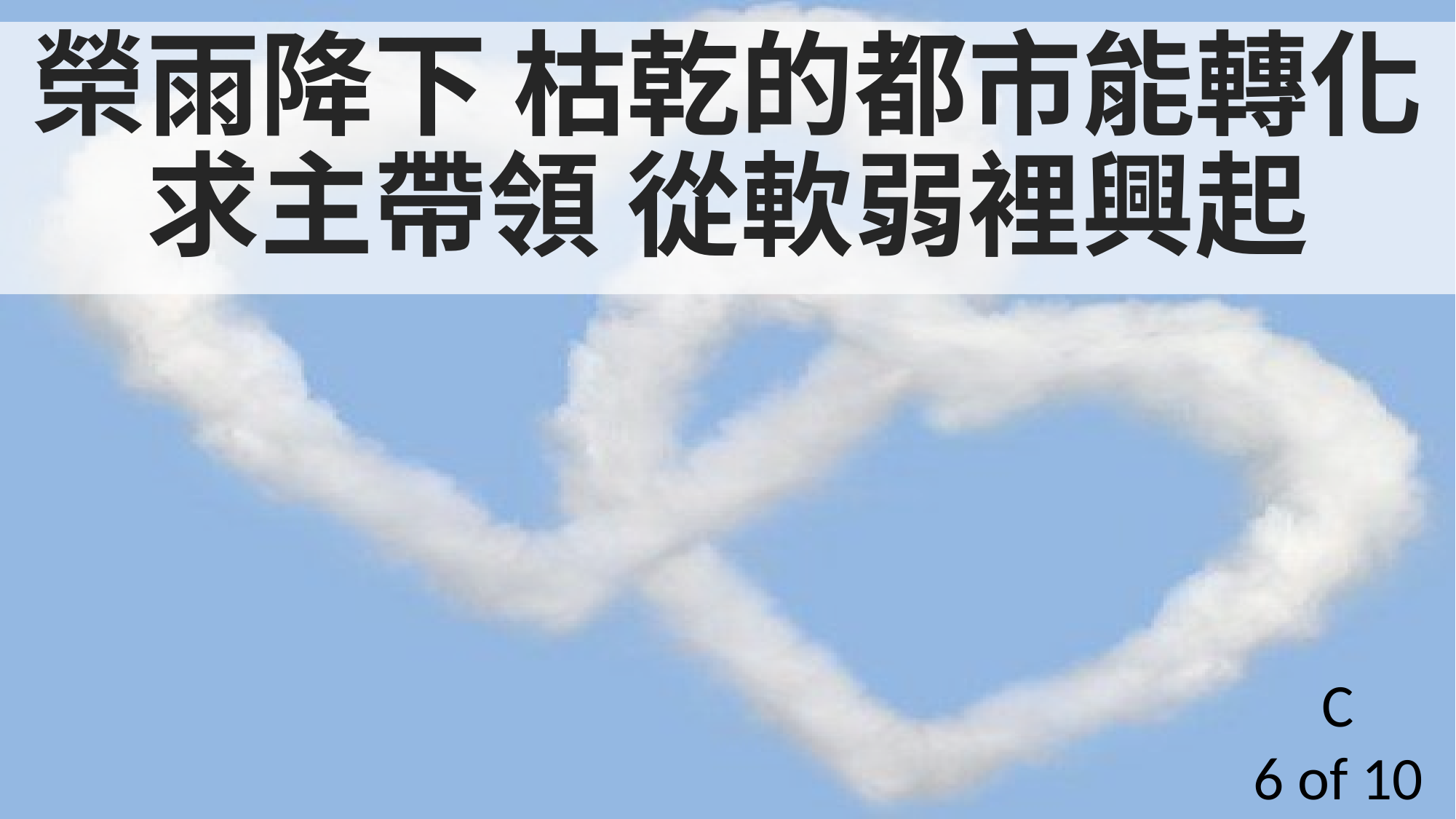

榮雨降下 枯乾的都市能轉化
求主帶領 從軟弱裡興起
C
6 of 10